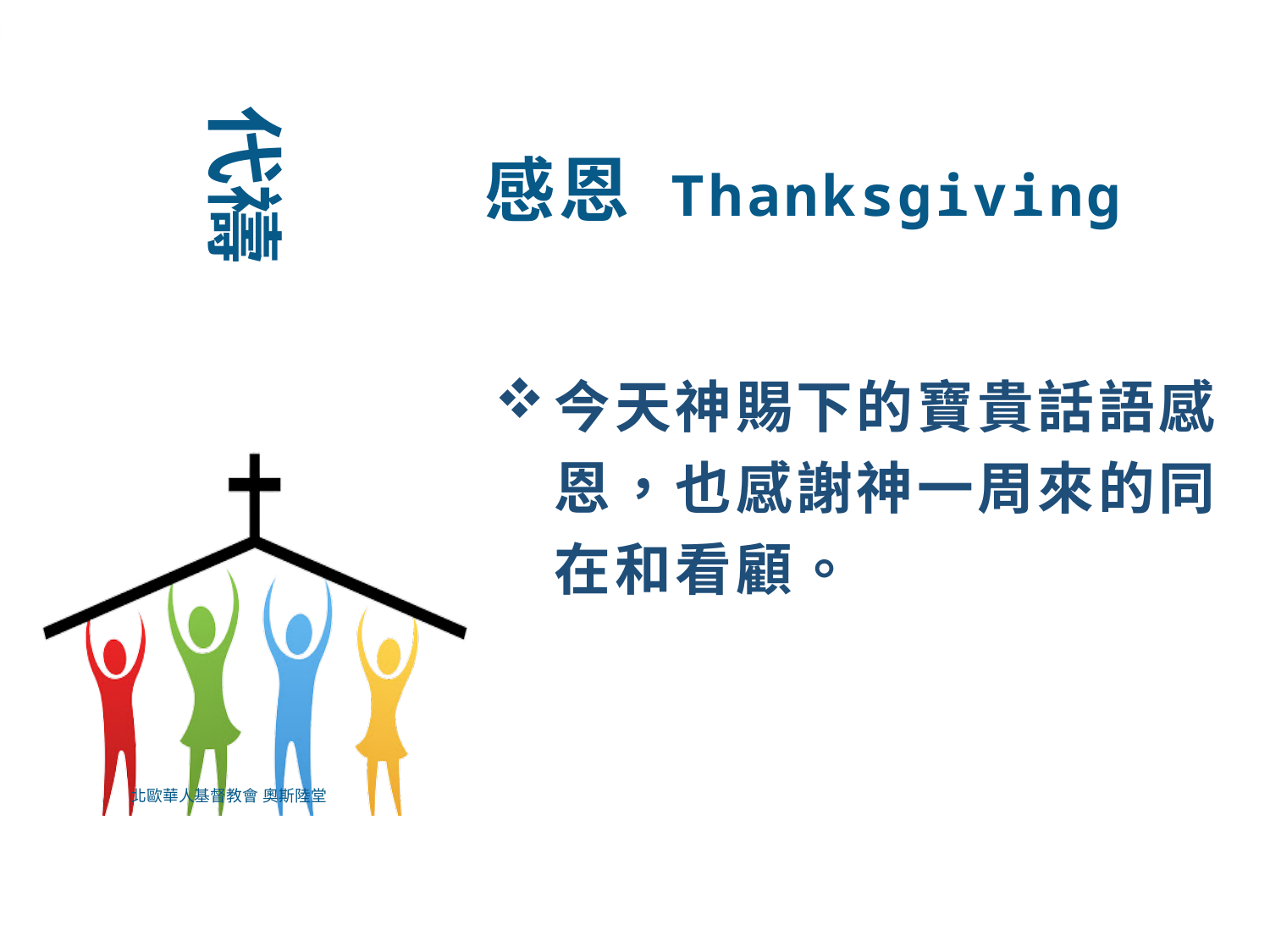

# 感恩 Thanksgiving
今天神賜下的寶貴話語感恩，也感謝神一周來的同在和看顧。
北歐華人基督教會 奧斯陸堂